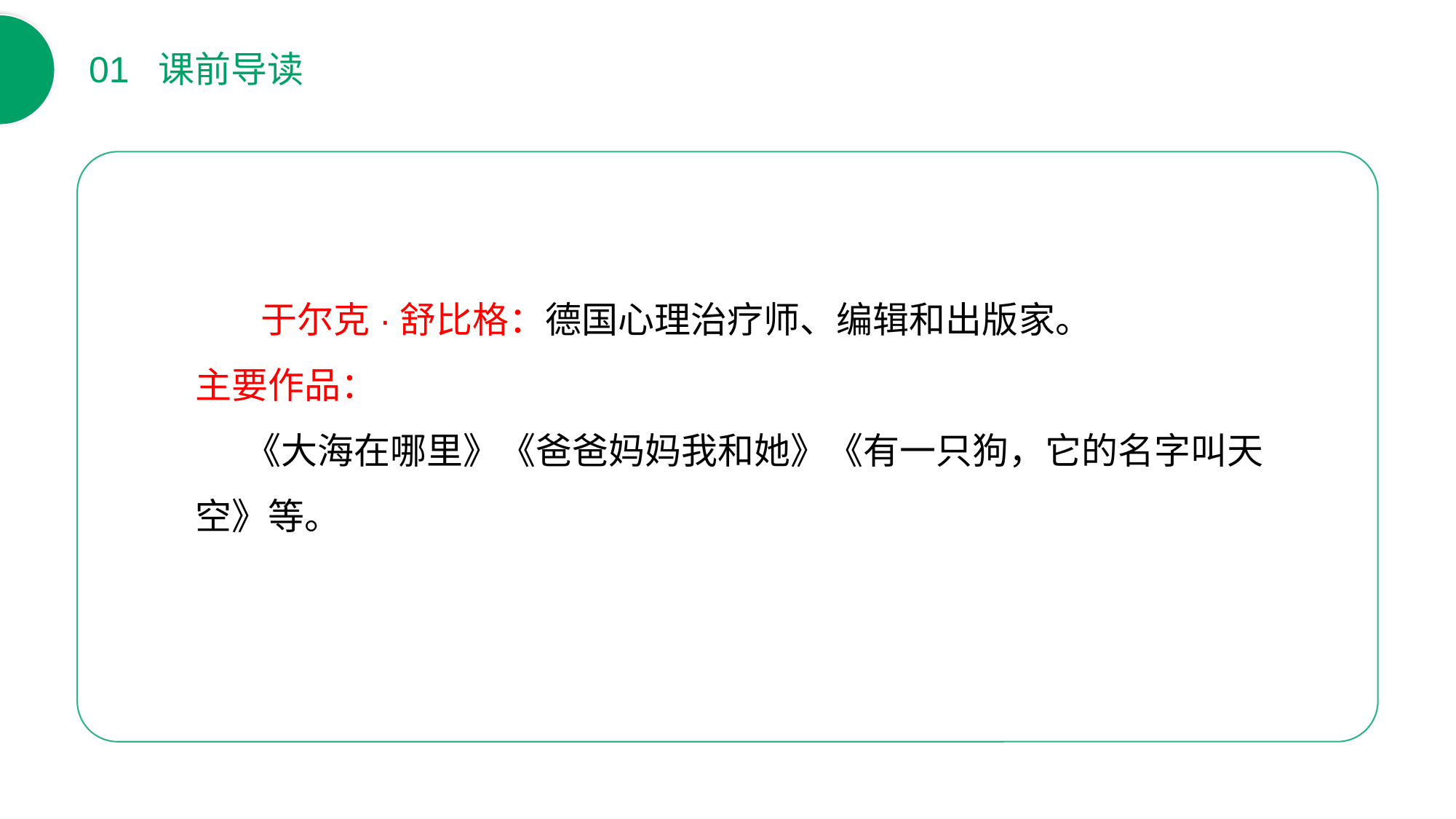

01  课前导读
       于尔克·舒比格：德国心理治疗师、编辑和出版家。
主要作品：
     《大海在哪里》《爸爸妈妈我和她》《有一只狗，它的名字叫天空》等。